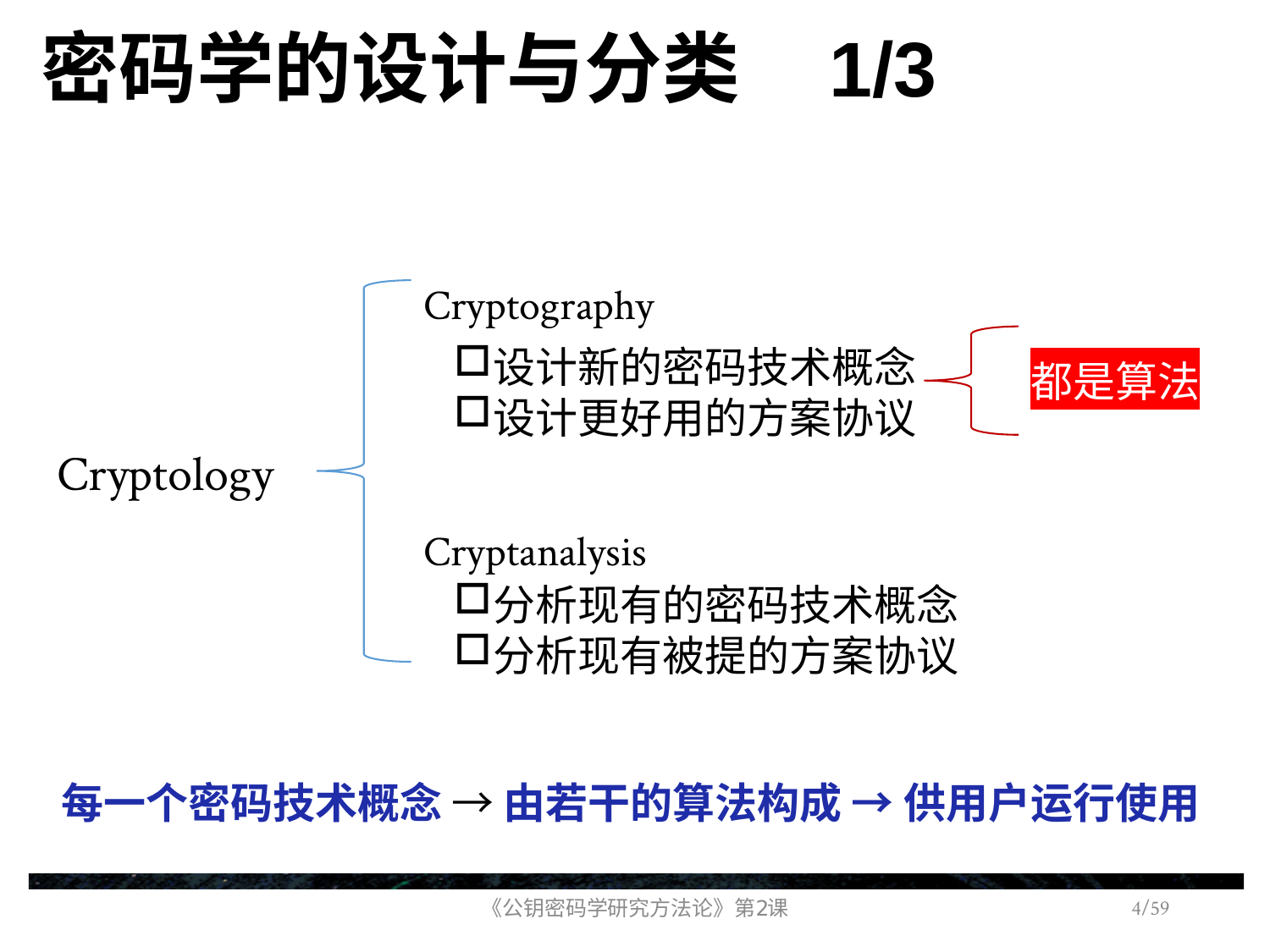

# 密码学的设计与分类    1/3
Cryptography

设计新的密码技术概念
设计更好用的方案协议
都是算法
Cryptology
Cryptanalysis
分析现有的密码技术概念
分析现有被提的方案协议
每一个密码技术概念 → 由若干的算法构成 → 供用户运行使用
《公钥密码学研究方法论》第2课
4/59